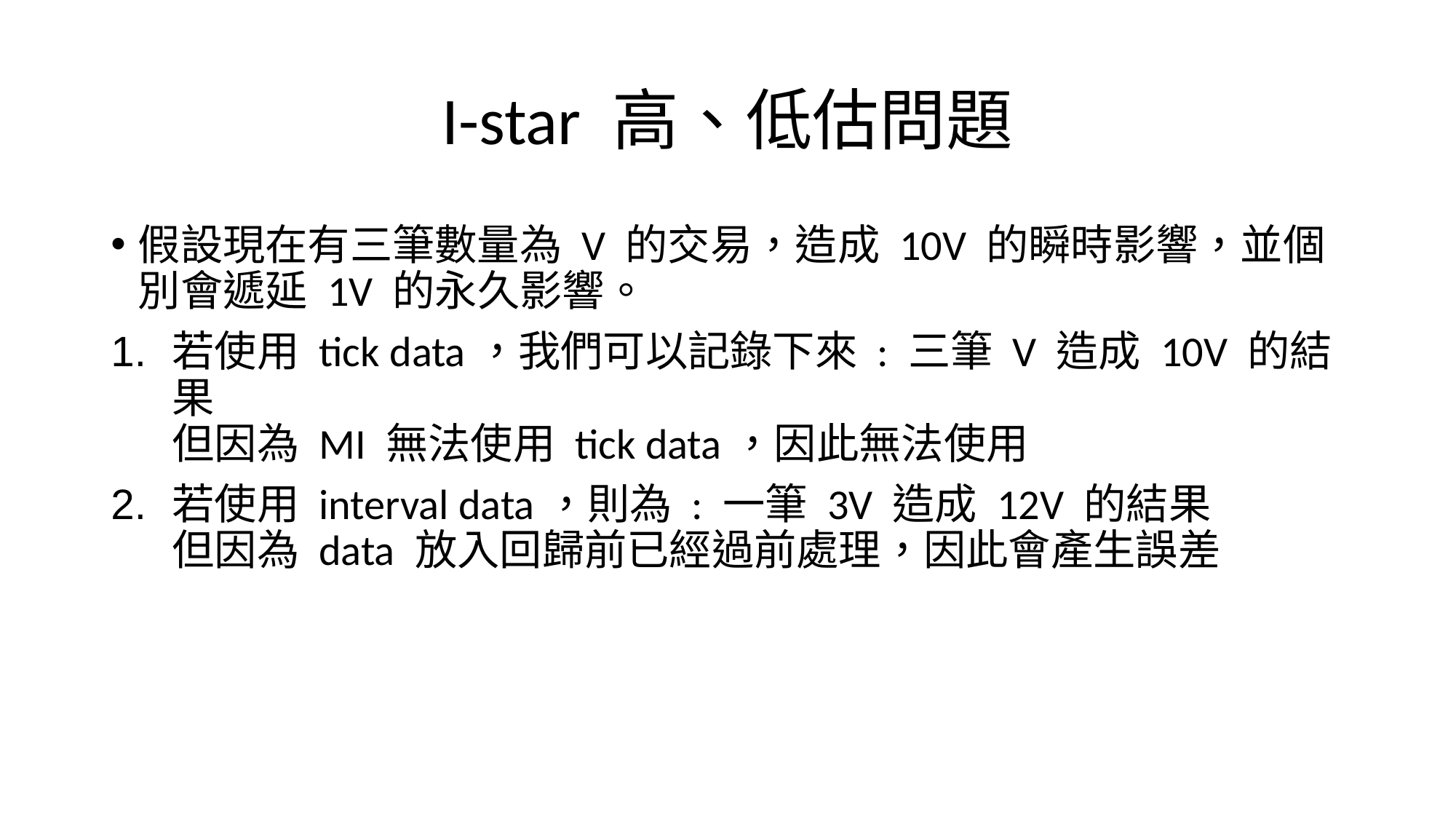

# I-star 高、低估問題
假設現在有三筆數量為 V 的交易，造成 10V 的瞬時影響，並個別會遞延 1V 的永久影響。
若使用 tick data，我們可以記錄下來 : 三筆 V 造成 10V 的結果
但因為 MI 無法使用 tick data，因此無法使用
若使用 interval data，則為 : 一筆 3V 造成 12V 的結果
但因為 data 放入回歸前已經過前處理，因此會產生誤差